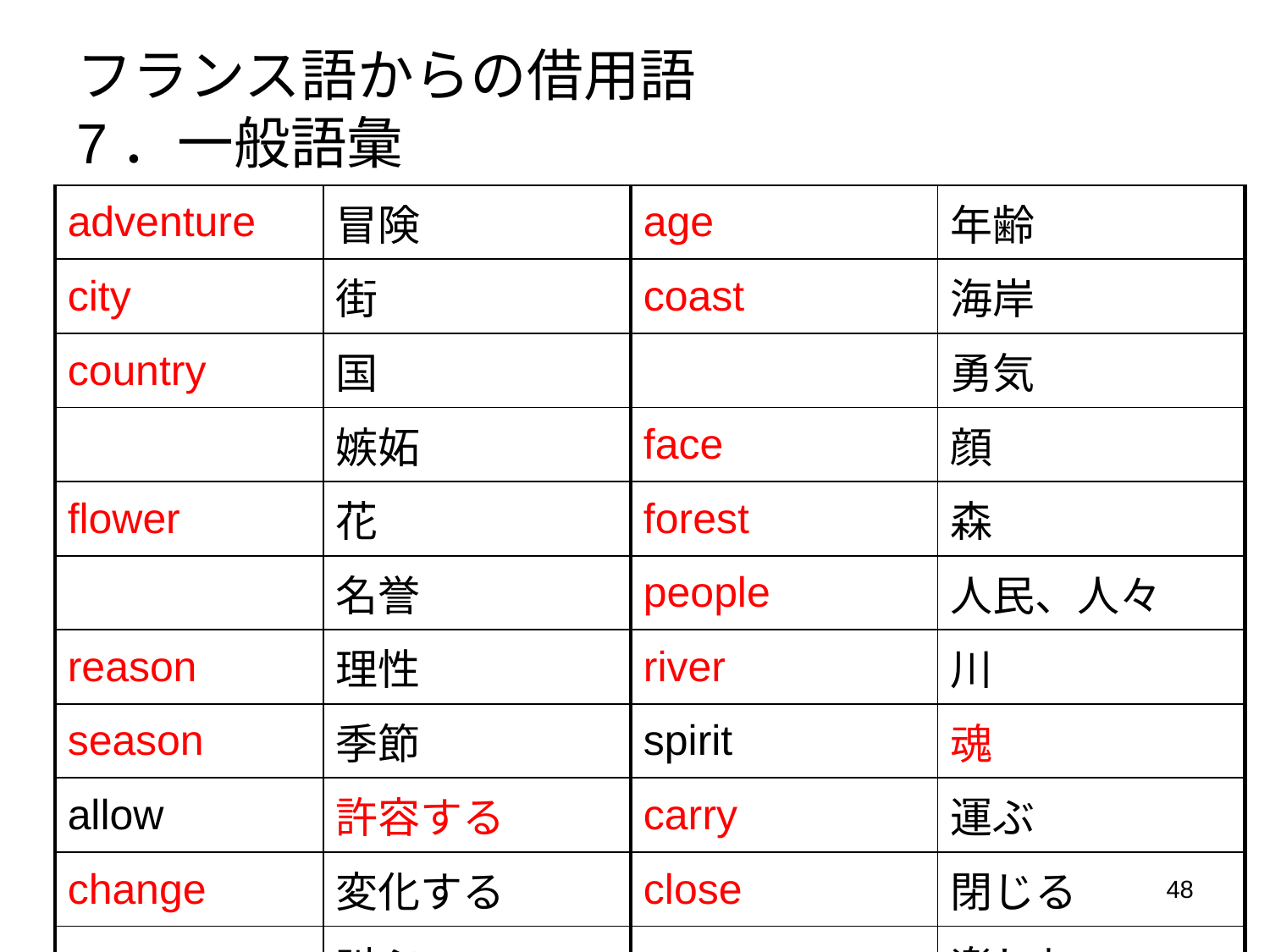

フランス語からの借用語
7．一般語彙
| adventure | 冒険 | age | 年齢 |
| --- | --- | --- | --- |
| city | 街 | coast | 海岸 |
| country | 国 |  | 勇気 |
|  | 嫉妬 | face | 顔 |
| flower | 花 | forest | 森 |
|  | 名誉 | people | 人民、人々 |
| reason | 理性 | river | 川 |
| season | 季節 | spirit | 魂 |
| allow | 許容する | carry | 運ぶ |
| change | 変化する | close | 閉じる |
| cry | 叫ぶ |  | 楽しむ |
48